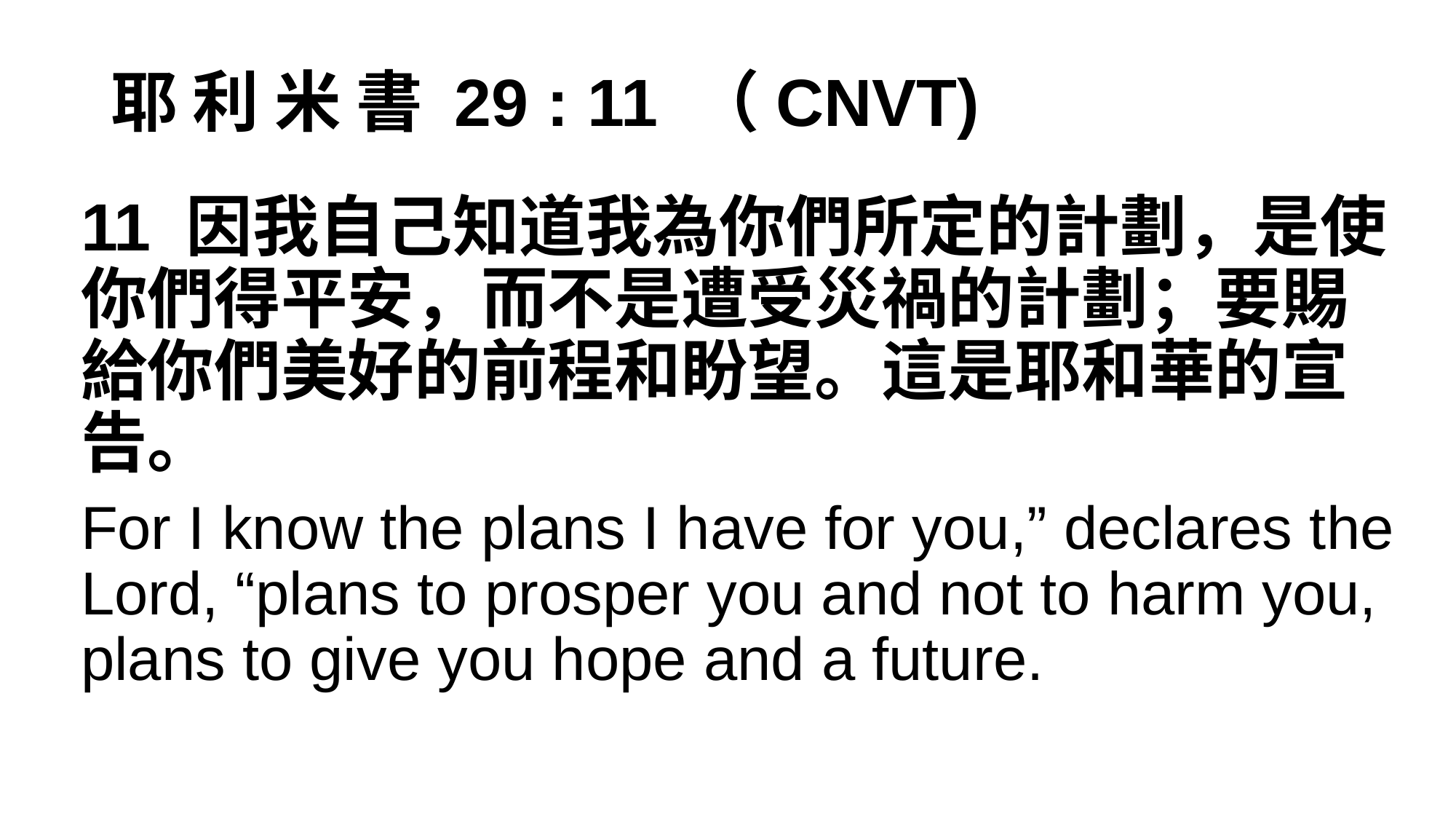

# 耶 利 米 書 29 : 11 （CNVT)
11 因我自己知道我為你們所定的計劃，是使你們得平安，而不是遭受災禍的計劃；要賜給你們美好的前程和盼望。這是耶和華的宣告。
For I know the plans I have for you,” declares the Lord, “plans to prosper you and not to harm you, plans to give you hope and a future.